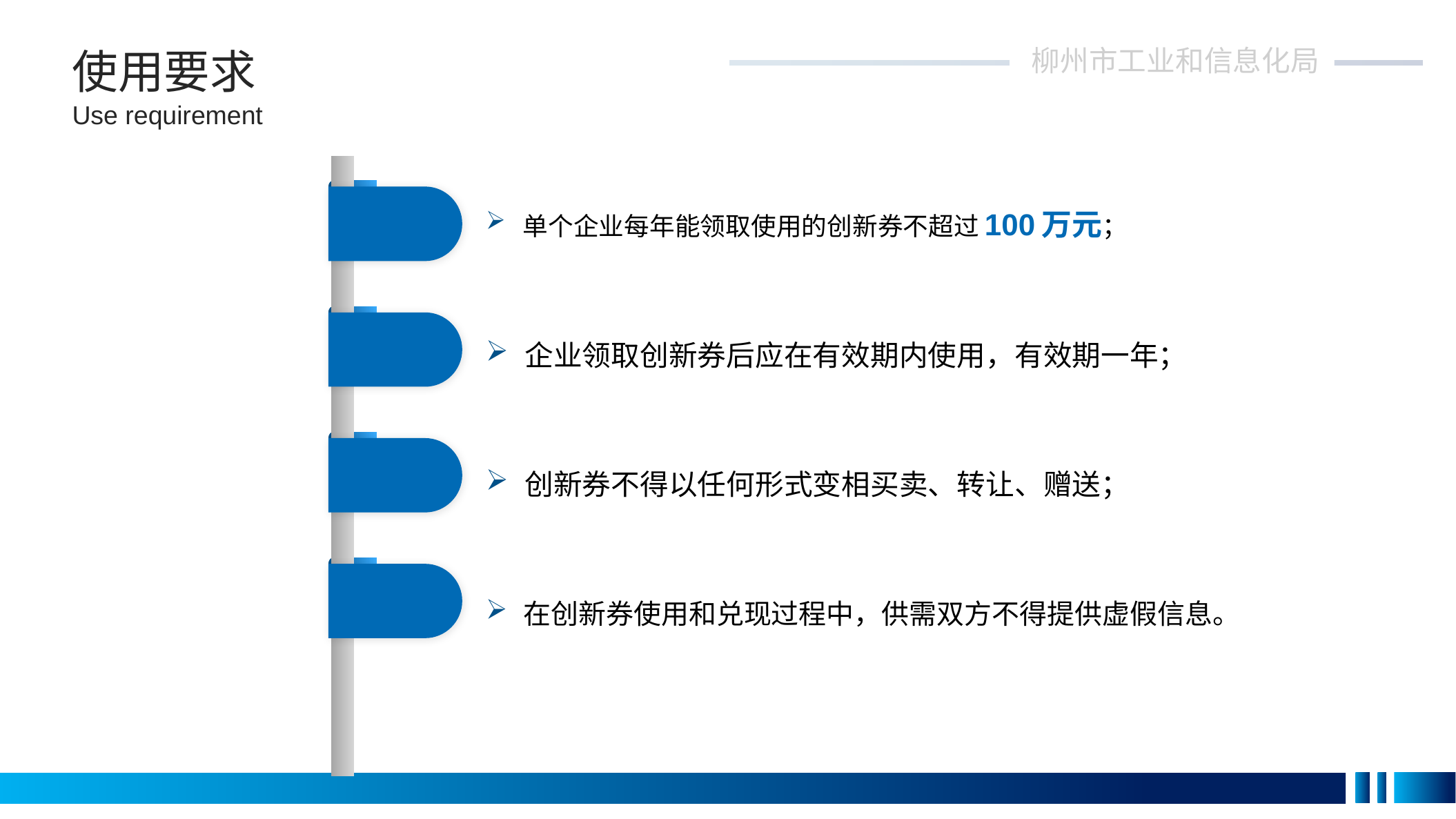

柳州市工业和信息化局
使用要求

Use requirement

单个企业每年能领取使用的创新券不超过100万元；
企业领取创新券后应在有效期内使用，有效期一年；
创新券不得以任何形式变相买卖、转让、赠送；
在创新券使用和兑现过程中，供需双方不得提供虚假信息。